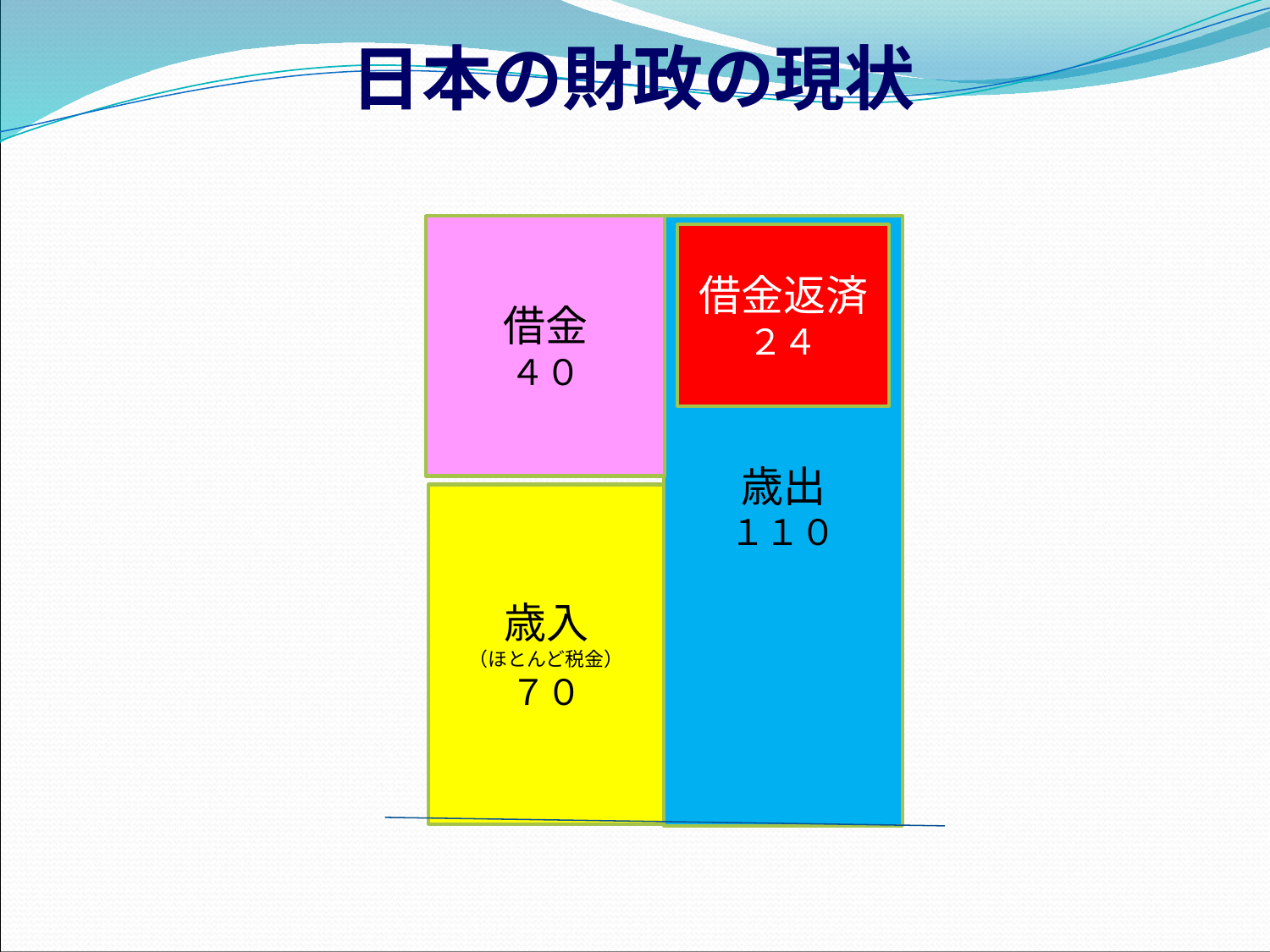

日本の財政の現状
借金
４０
歳出
１１０

借金返済
２４
歳入
（ほとんど税金）
７０